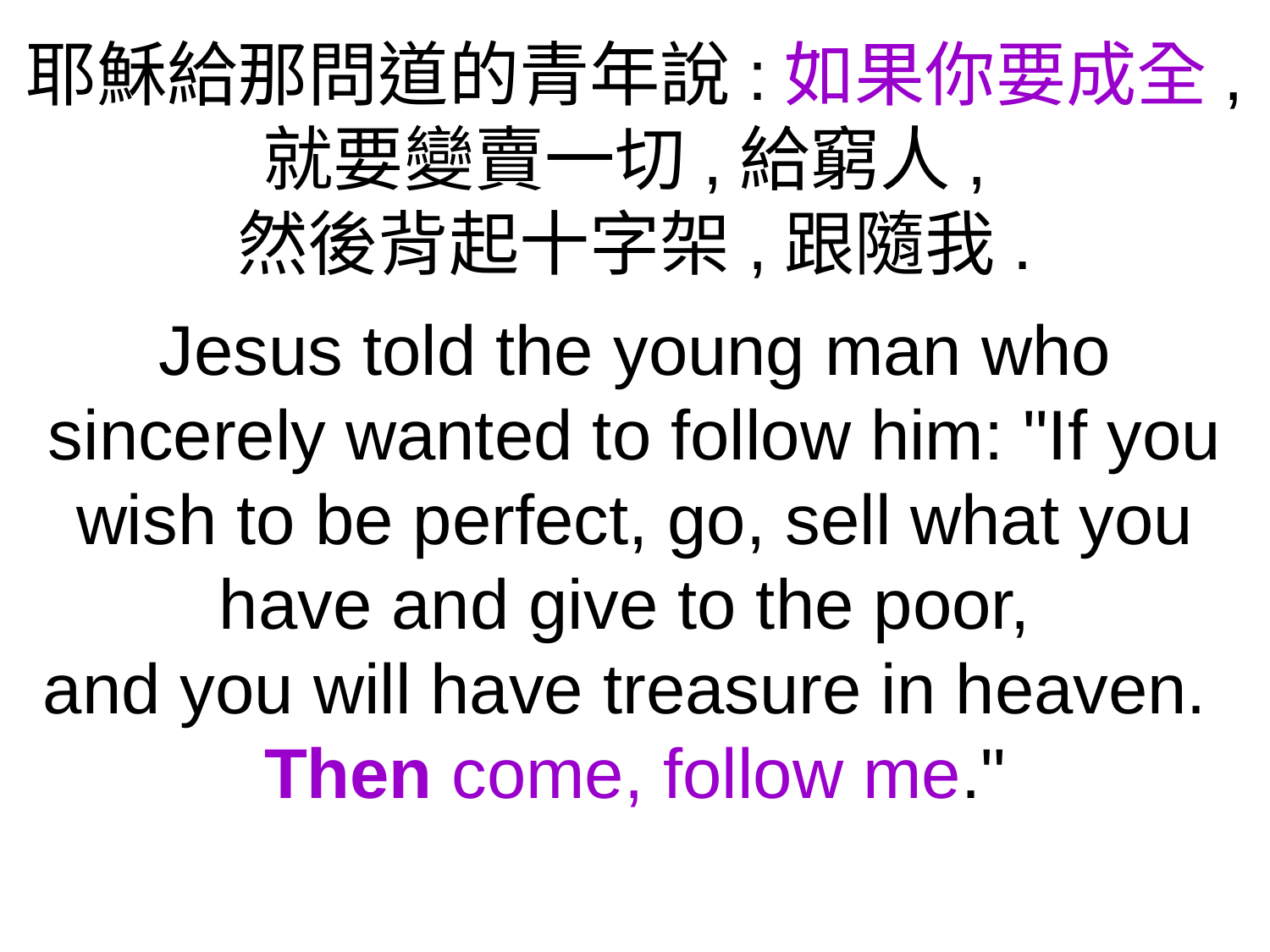

耶穌給那問道的青年說:如果你要成全,
就要變賣一切,給窮人,
然後背起十字架,跟隨我.
Jesus told the young man who sincerely wanted to follow him: "If you wish to be perfect, go, sell what you have and give to the poor,
and you will have treasure in heaven.
Then come, follow me."